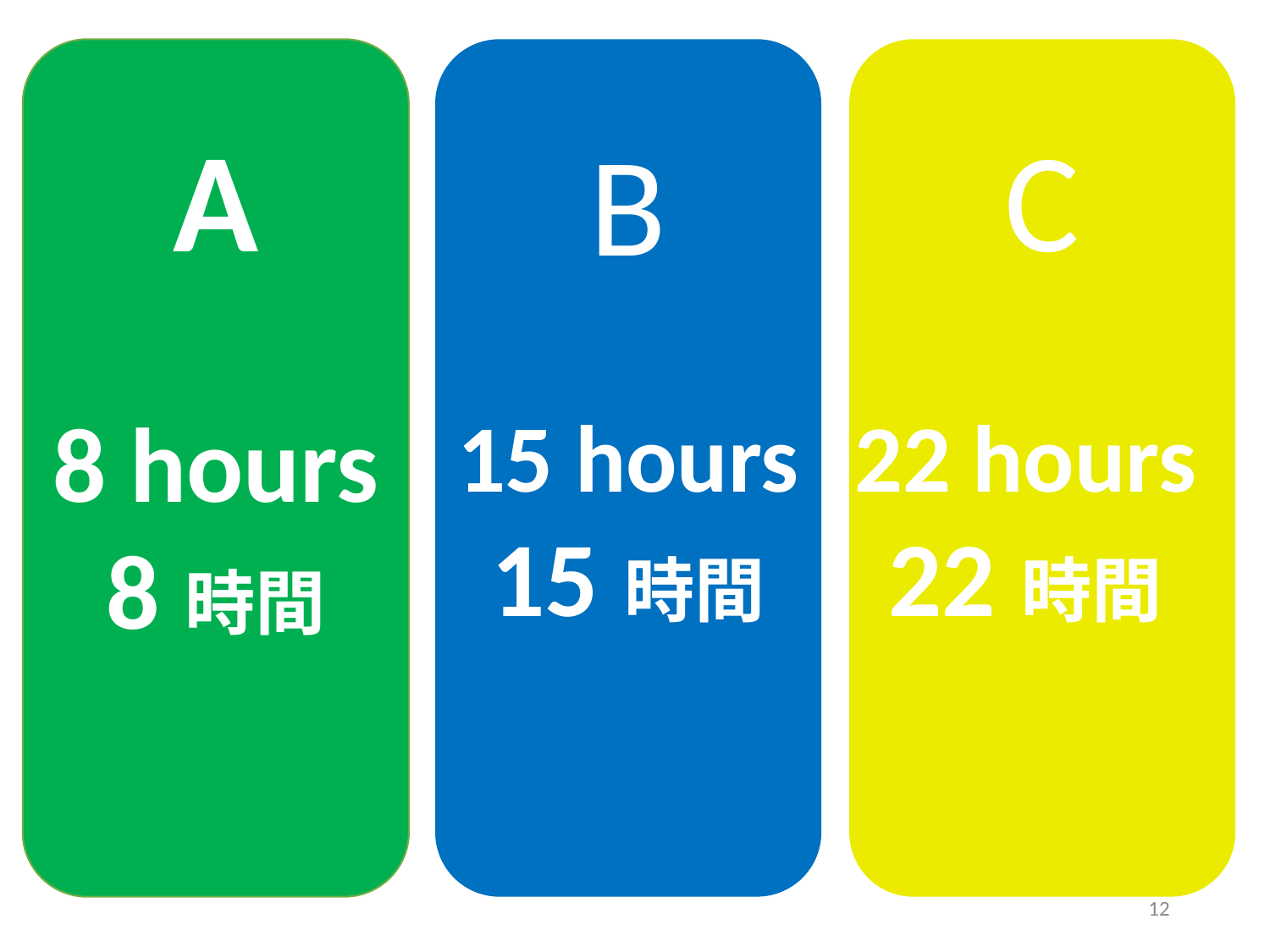

A

B

C

22 hours
22時間

15 hours
15時間

8 hours
8時間

12